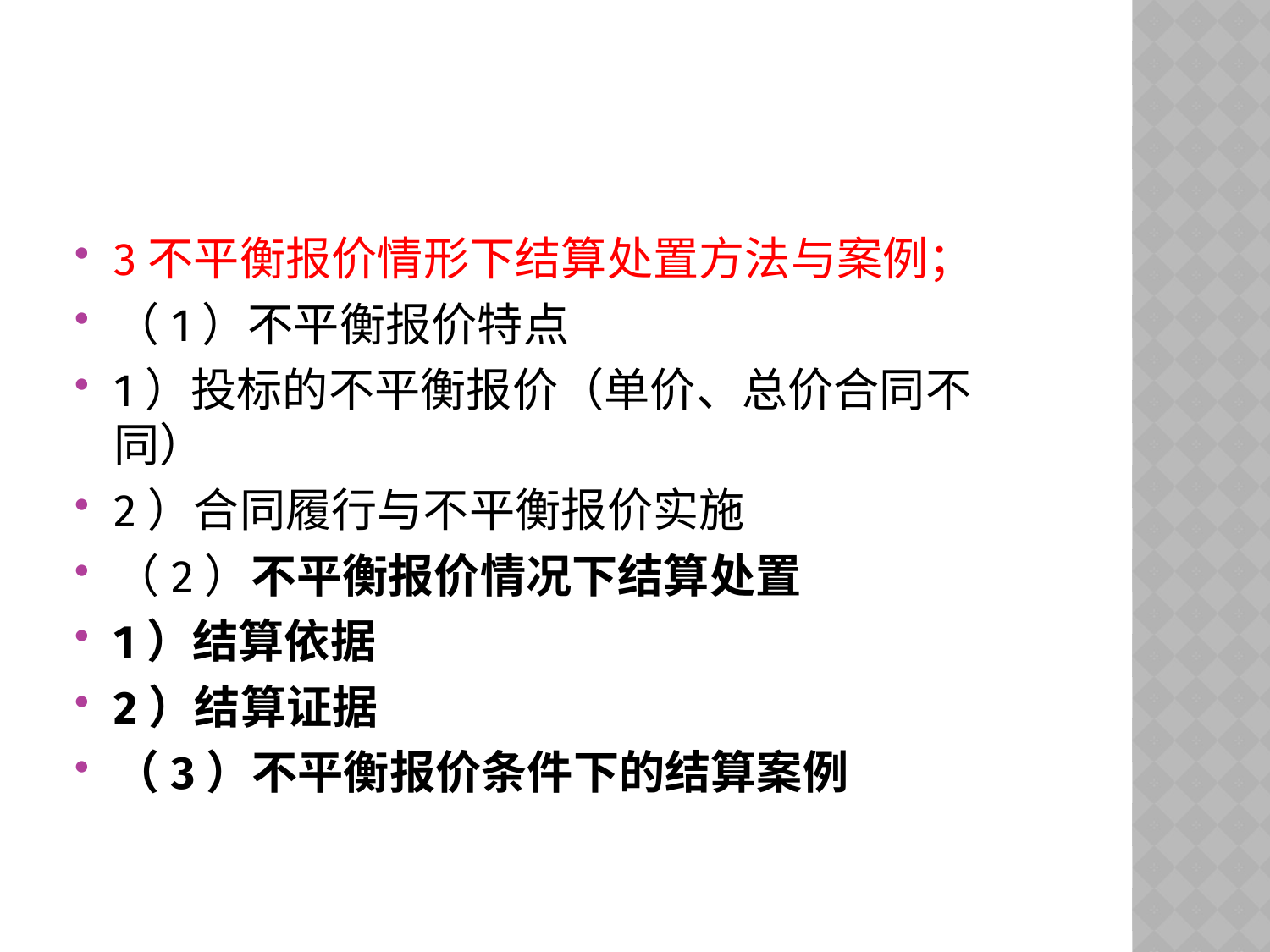

#
3不平衡报价情形下结算处置方法与案例；
（1）不平衡报价特点
1）投标的不平衡报价（单价、总价合同不同）
2）合同履行与不平衡报价实施
（2）不平衡报价情况下结算处置
1）结算依据
2）结算证据
（3）不平衡报价条件下的结算案例